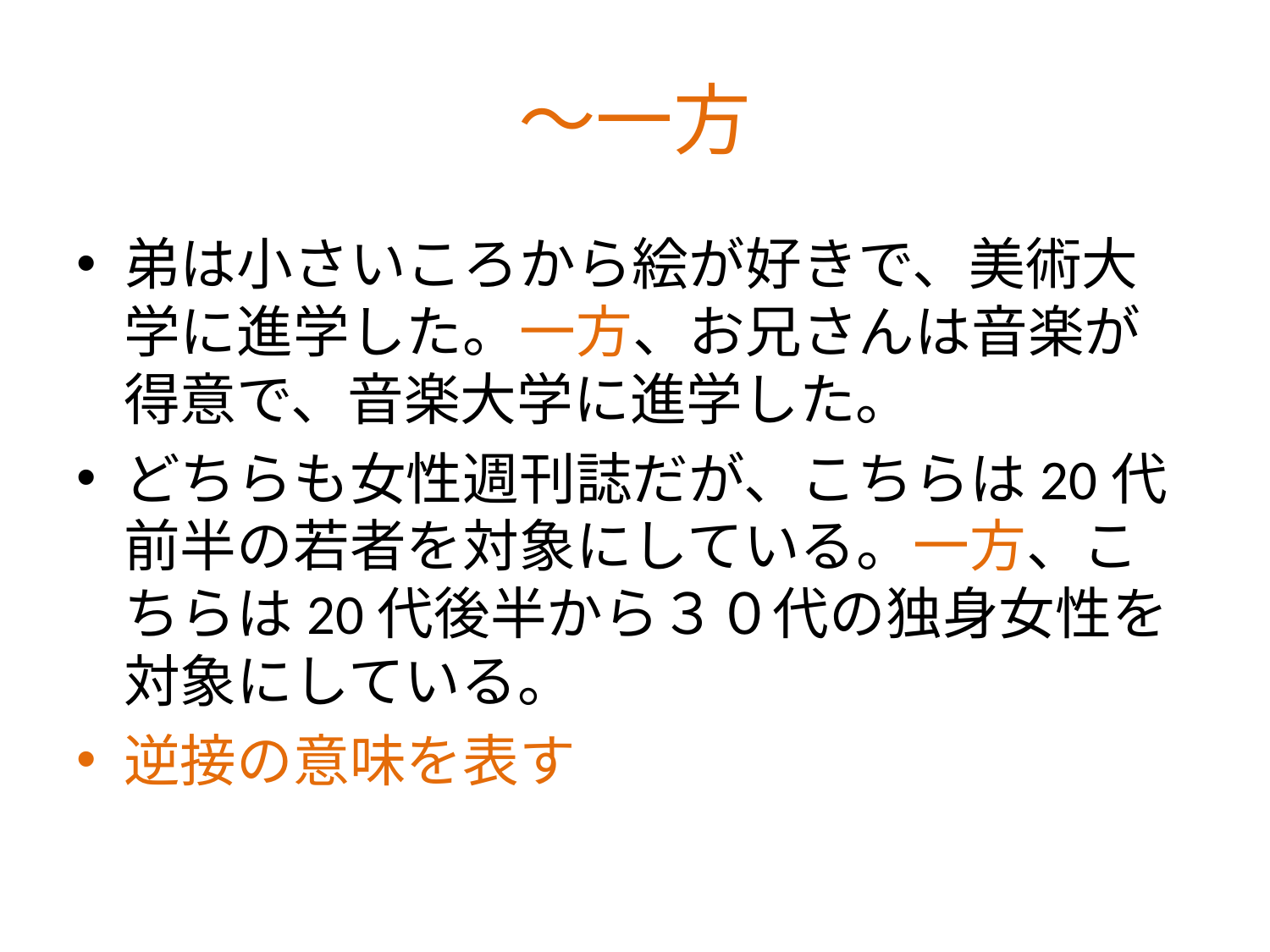

# ～一方
弟は小さいころから絵が好きで、美術大学に進学した。一方、お兄さんは音楽が得意で、音楽大学に進学した。
どちらも女性週刊誌だが、こちらは20代前半の若者を対象にしている。一方、こちらは20代後半から３０代の独身女性を対象にしている。
逆接の意味を表す